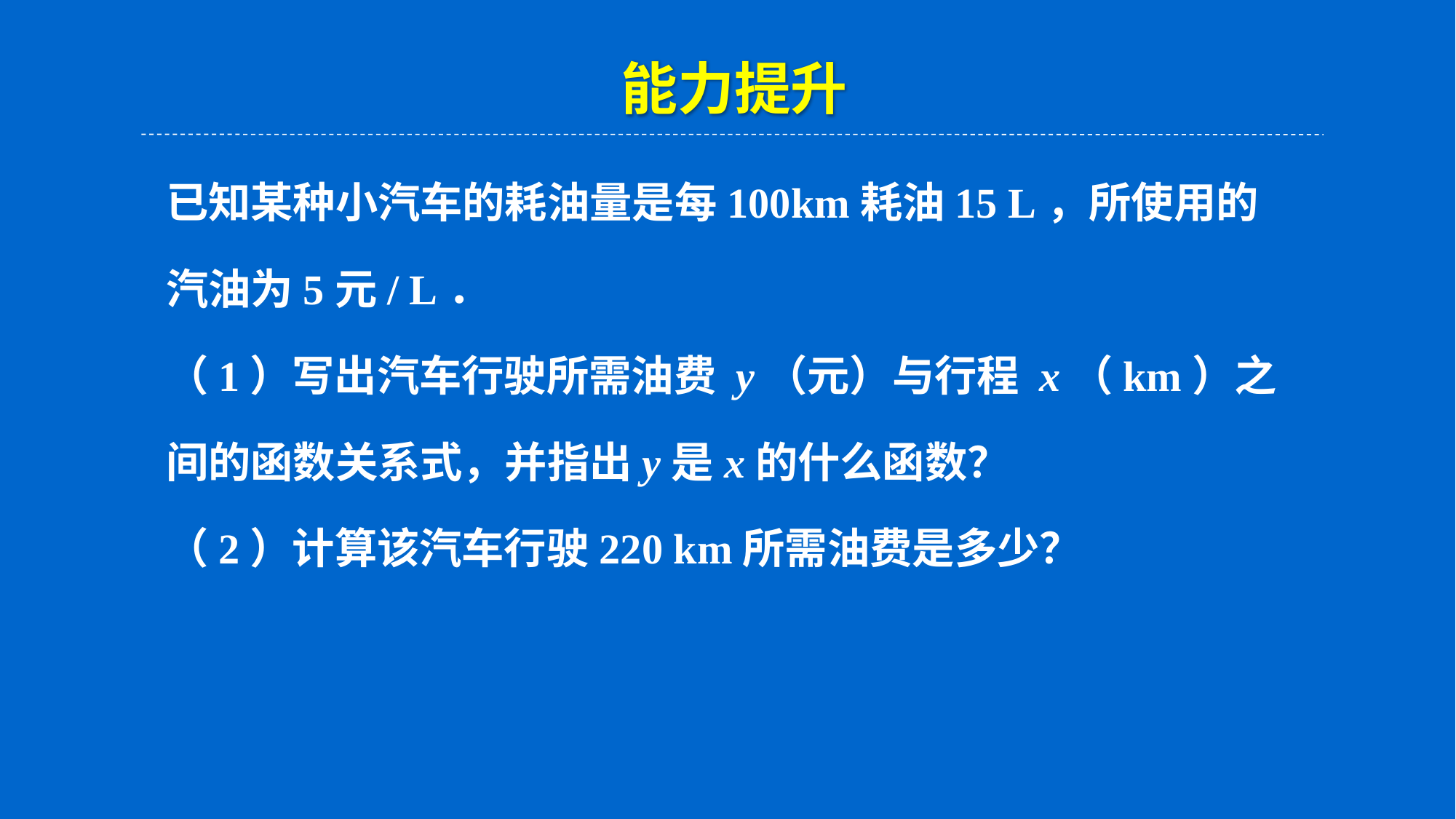

能力提升
已知某种小汽车的耗油量是每100km耗油15 L，所使用的汽油为5元/ L．
（1）写出汽车行驶所需油费 y（元）与行程 x（km）之间的函数关系式，并指出y是x的什么函数？
（2）计算该汽车行驶220 km所需油费是多少？